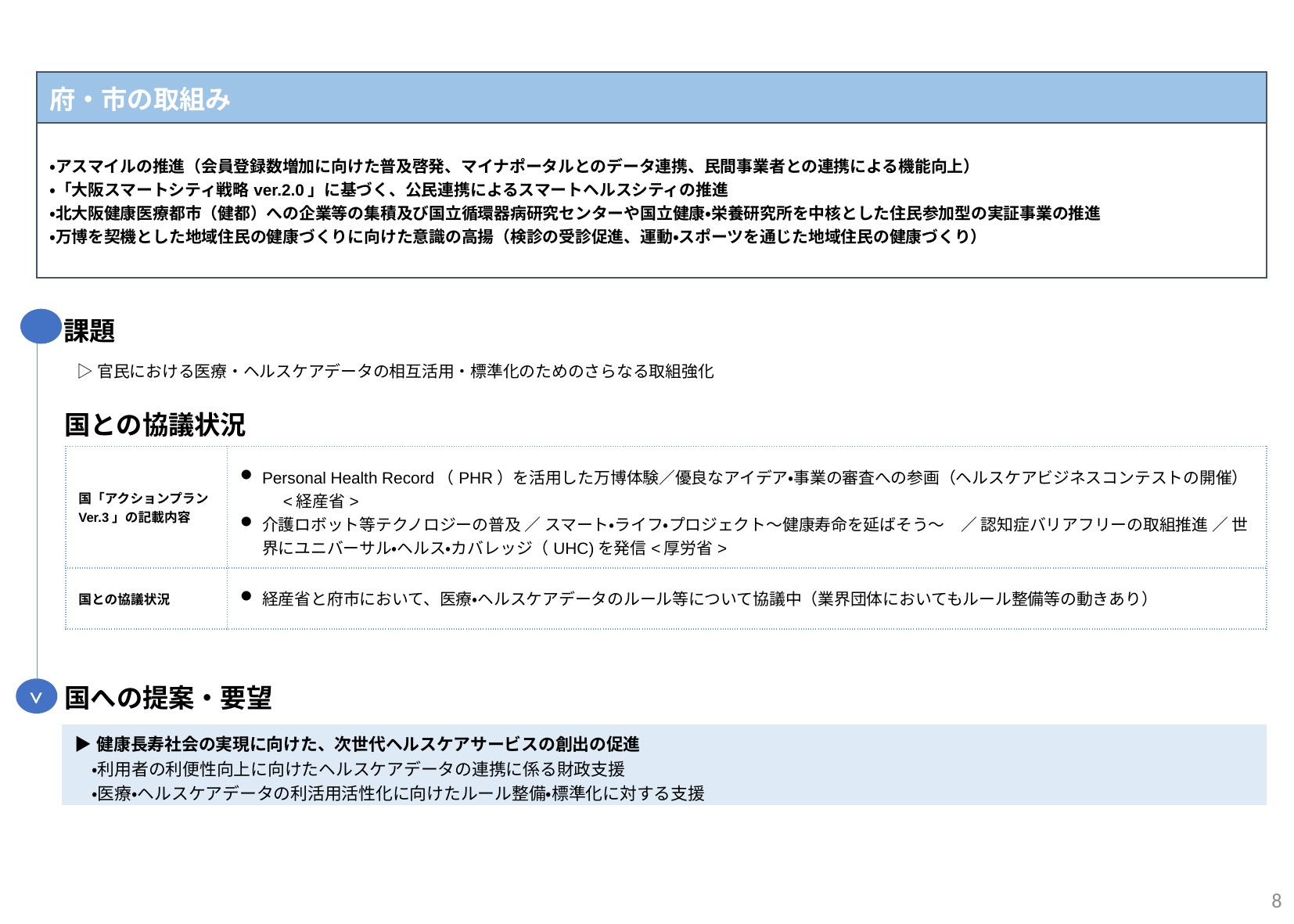

| 府・市の取組み |
| --- |
| ・アスマイルの推進（会員登録数増加に向けた普及啓発、マイナポータルとのデータ連携、民間事業者との連携による機能向上） ・「大阪スマートシティ戦略ver.2.0」に基づく、公民連携によるスマートヘルスシティの推進 ・北大阪健康医療都市（健都）への企業等の集積及び国立循環器病研究センターや国立健康・栄養研究所を中核とした住民参加型の実証事業の推進 ・万博を契機とした地域住民の健康づくりに向けた意識の高揚（検診の受診促進、運動・スポーツを通じた地域住民の健康づくり） |

課題
▷官民における医療・ヘルスケアデータの相互活用・標準化のためのさらなる取組強化
国との協議状況
| 国「アクションプランVer.3」の記載内容 | Personal Health Record（PHR）を活⽤した万博体験／優良なアイデア・事業の審査への参画（ヘルスケアビジネスコンテストの開催）　<経産省> 介護ロボット等テクノロジーの普及 ／ スマート・ライフ・プロジェクト〜健康寿命を延ばそう〜　／ 認知症バリアフリーの取組推進 ／ 世界にユニバーサル・ヘルス・カバレッジ（UHC)を発信<厚労省> |
| --- | --- |
| 国との協議状況 | 経産省と府市において、医療・ヘルスケアデータのルール等について協議中（業界団体においてもルール整備等の動きあり） |
国への提案・要望
>

| ▶健康長寿社会の実現に向けた、次世代ヘルスケアサービスの創出の促進　　 　・利用者の利便性向上に向けたヘルスケアデータの連携に係る財政支援 　・医療・ヘルスケアデータの利活用活性化に向けたルール整備・標準化に対する支援 |
| --- |

8